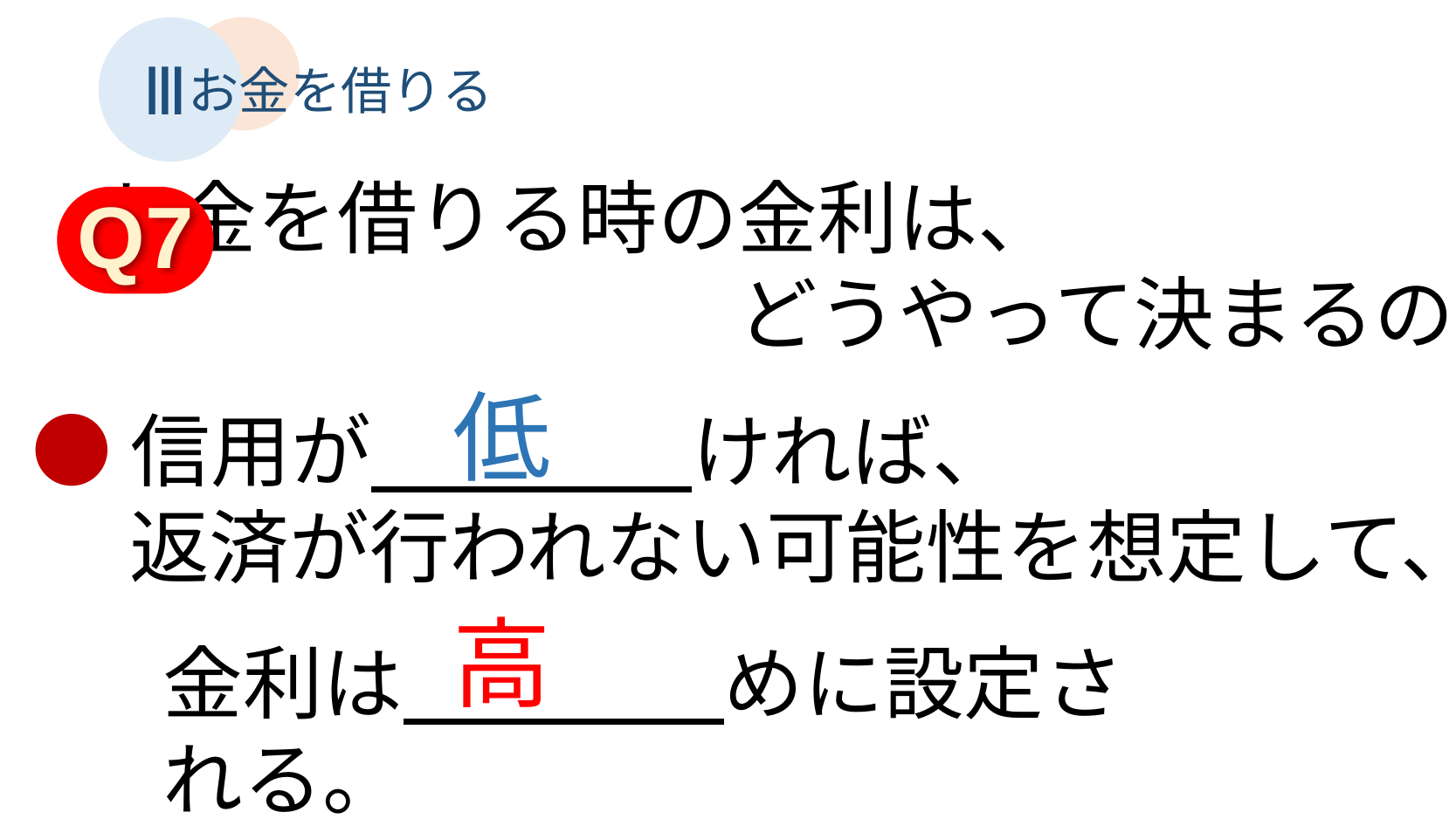

Ⅲ
お金を借りる
お金を借りる時の金利は、
　　　　　　　　どうやって決まるの？
Q7

低
●信用が　　　　ければ、
　 返済が行われない可能性を想定して、
高
金利は　　　　めに設定される。